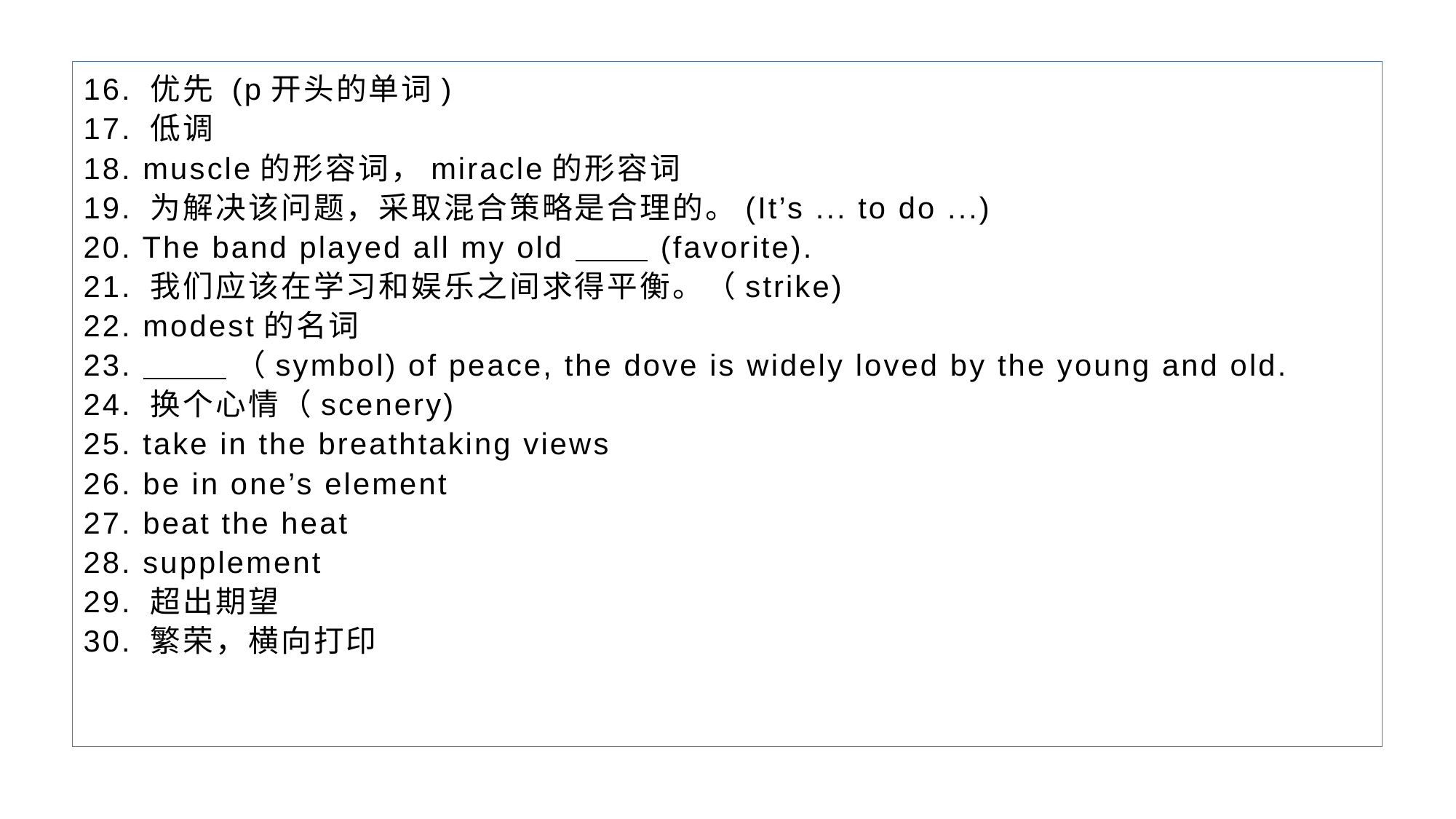

16. 优先 (p开头的单词)
17. 低调
18. muscle的形容词，miracle的形容词
19. 为解决该问题，采取混合策略是合理的。(It’s ... to do ...)
20. The band played all my old         (favorite).
21. 我们应该在学习和娱乐之间求得平衡。（strike)
22. modest的名词
23.         （symbol) of peace, the dove is widely loved by the young and old.
24. 换个心情（scenery)
25. take in the breathtaking views
26. be in one’s element
27. beat the heat
28. supplement
29. 超出期望
30. 繁荣，横向打印